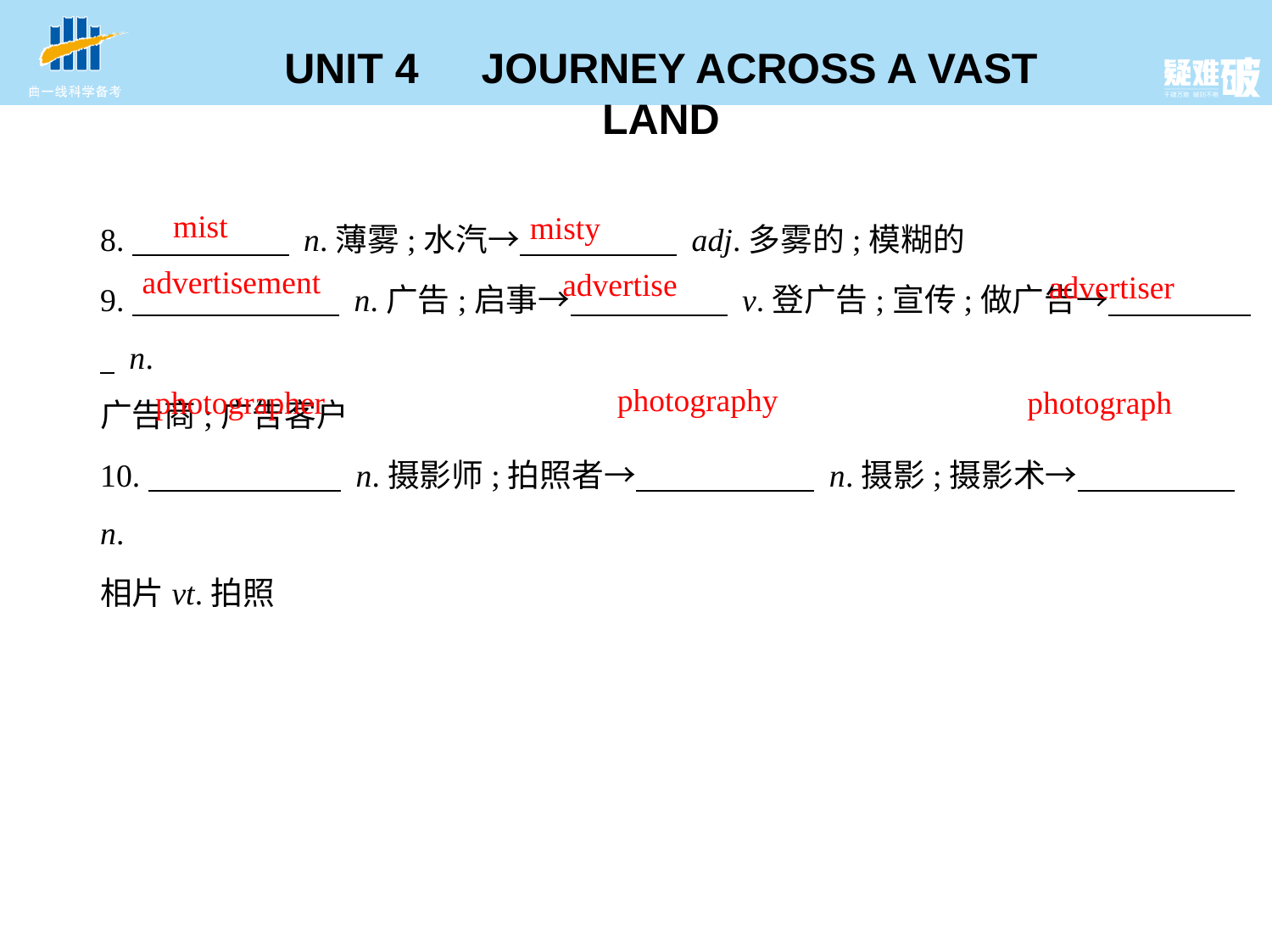

mist
8.　　　　     n.薄雾;水汽→　　　　     adj.多雾的;模糊的
9.　       　　　     n.广告;启事→　　　　     v.登广告;宣传;做广告→　　　　     n.
广告商;广告客户
10.　     　　　     n.摄影师;拍照者→　　　　        n.摄影;摄影术→　　　　     n.
相片vt.拍照
misty
advertisement
advertise
advertiser
photography
photographer
photograph